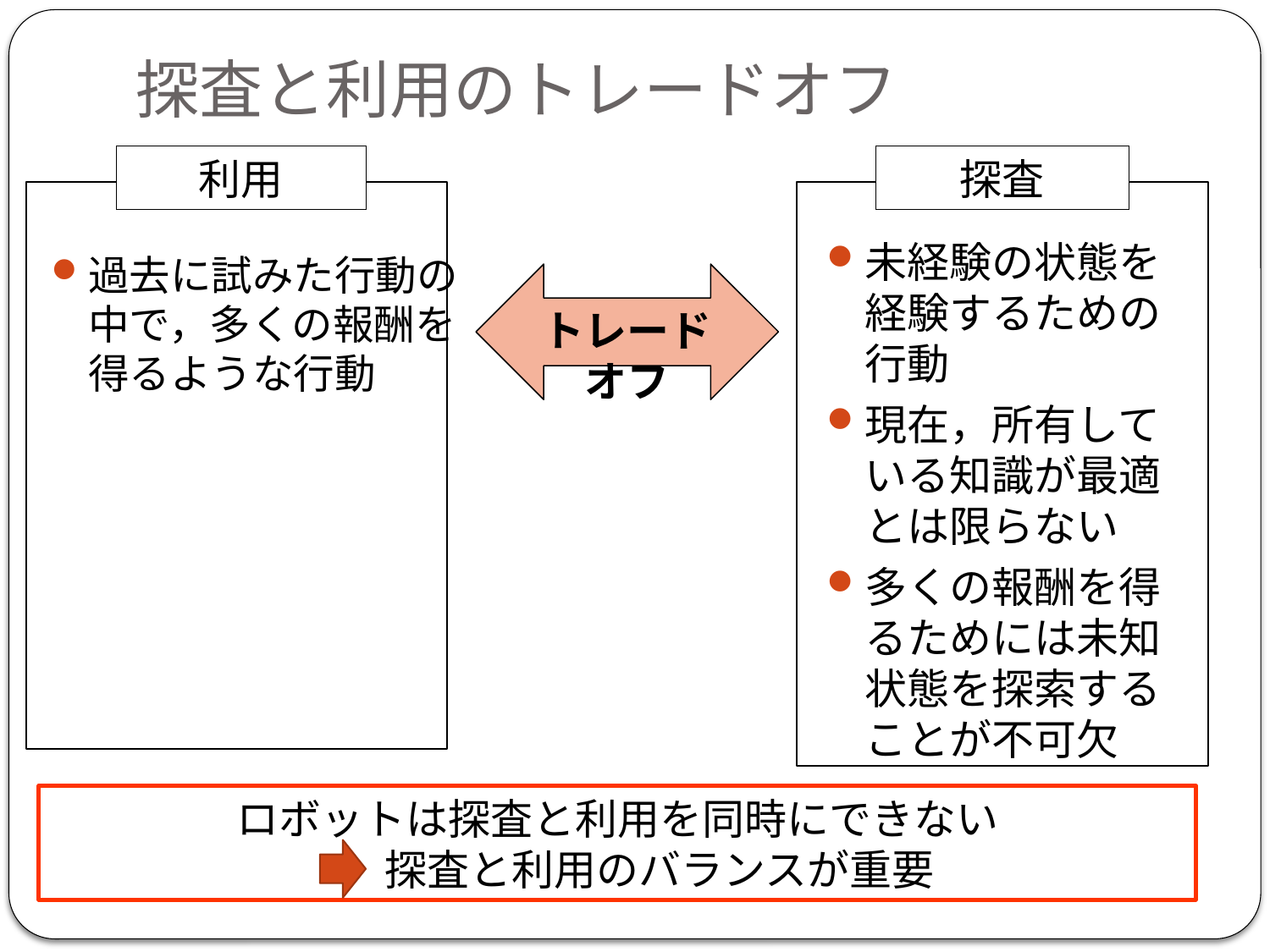

# 探査と利用のトレードオフ
利用
探査

未経験の状態を経験するための行動
現在，所有している知識が最適とは限らない
多くの報酬を得るためには未知状態を探索することが不可欠

過去に試みた行動の中で，多くの報酬を得るような行動
トレードオフ

ロボットは探査と利用を同時にできない
　　探査と利用のバランスが重要